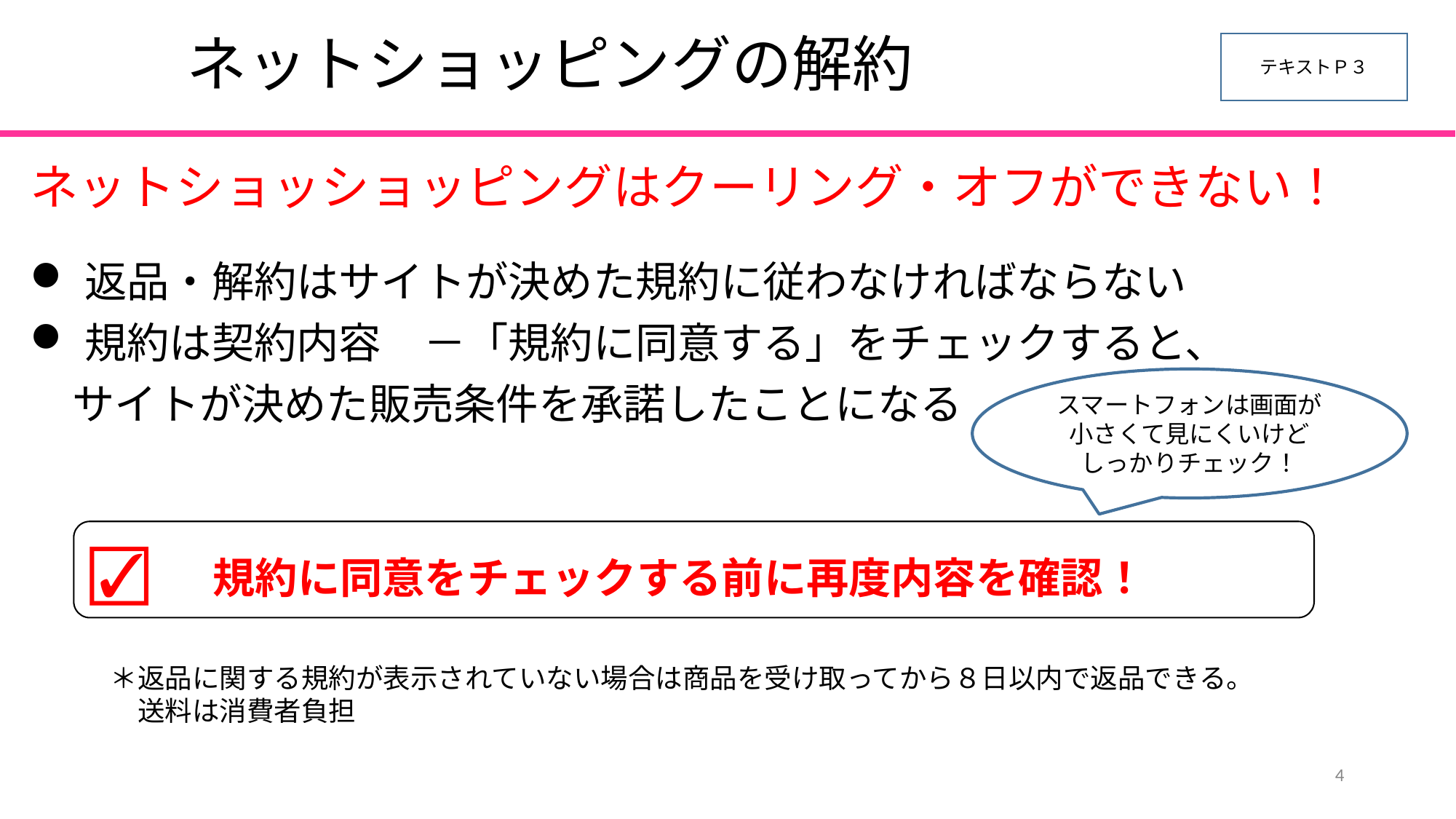

# ネットショッピングの解約
テキストＰ３
ネットショッショッピングはクーリング・オフができない！

返品・解約はサイトが決めた規約に従わなければならない
規約は契約内容　－「規約に同意する」をチェックすると、
　サイトが決めた販売条件を承諾したことになる

スマートフォンは画面が小さくて見にくいけど
しっかりチェック！
☑　規約に同意をチェックする前に再度内容を確認！
＊返品に関する規約が表示されていない場合は商品を受け取ってから８日以内で返品できる。
　送料は消費者負担
4